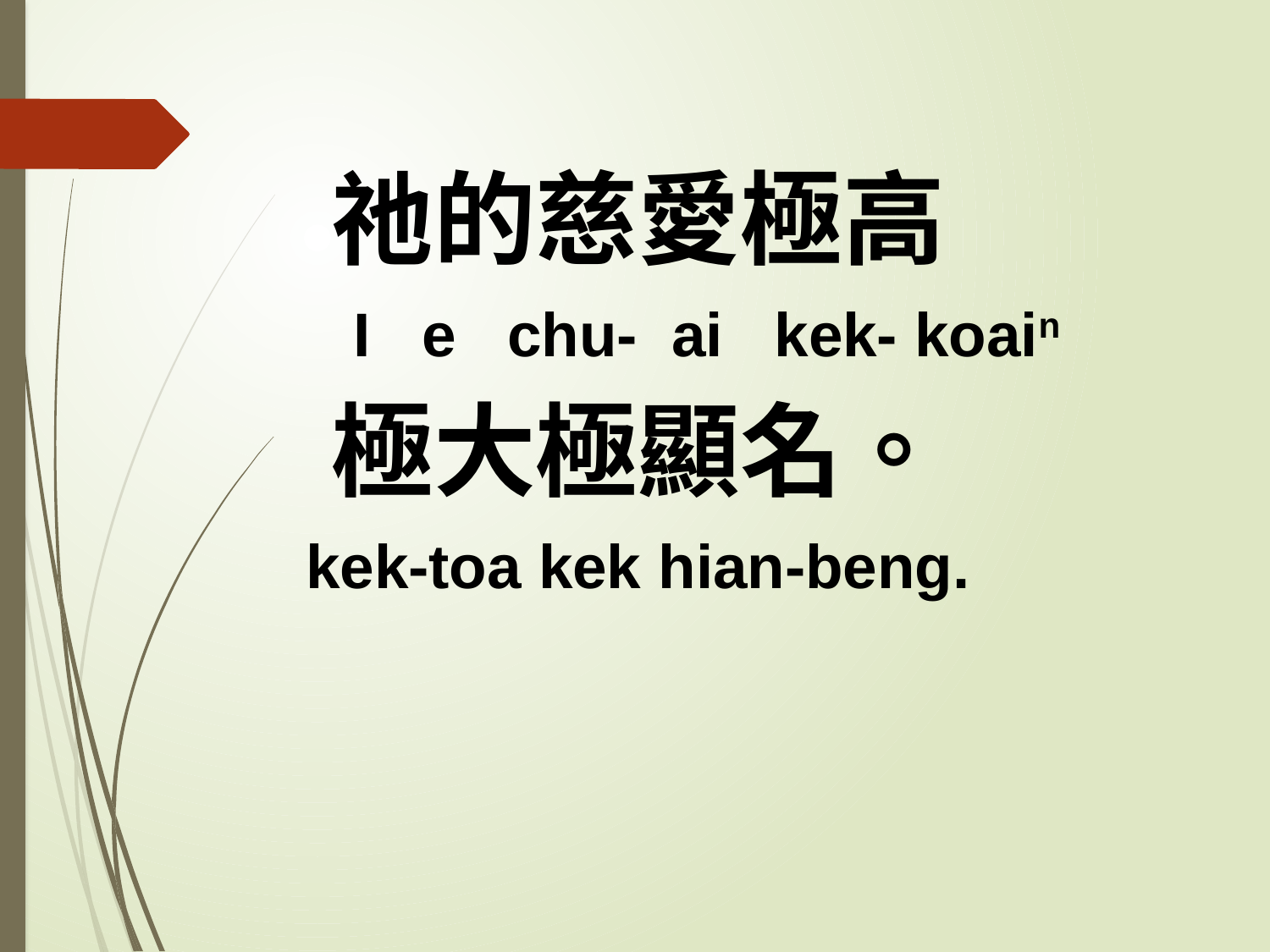

祂的慈愛極高
        I   e   chu-  ai   kek- koain
極大極顯名。
kek-toa kek hian-beng.